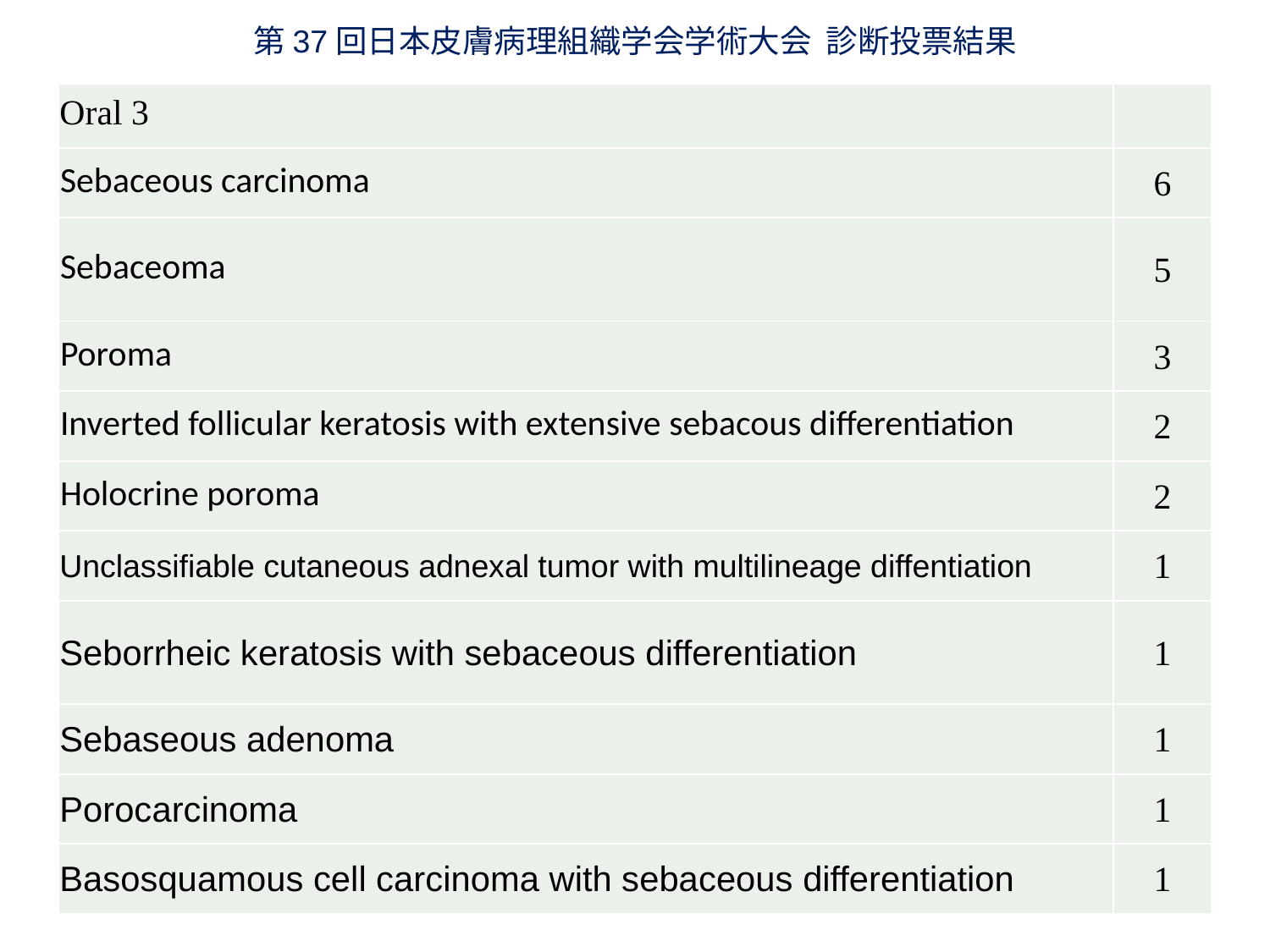

第37回日本皮膚病理組織学会学術大会  診断投票結果
| Oral 3 |  |
| --- | --- |
| Sebaceous carcinoma | 6 |
| Sebaceoma | 5 |
| Poroma | 3 |
| Inverted follicular keratosis with extensive sebacous differentiation | 2 |
| Holocrine poroma | 2 |
| Unclassifiable cutaneous adnexal tumor with multilineage diffentiation | 1 |
| Seborrheic keratosis with sebaceous differentiation | 1 |
| Sebaseous adenoma | 1 |
| Porocarcinoma | 1 |
| Basosquamous cell carcinoma with sebaceous differentiation | 1 |